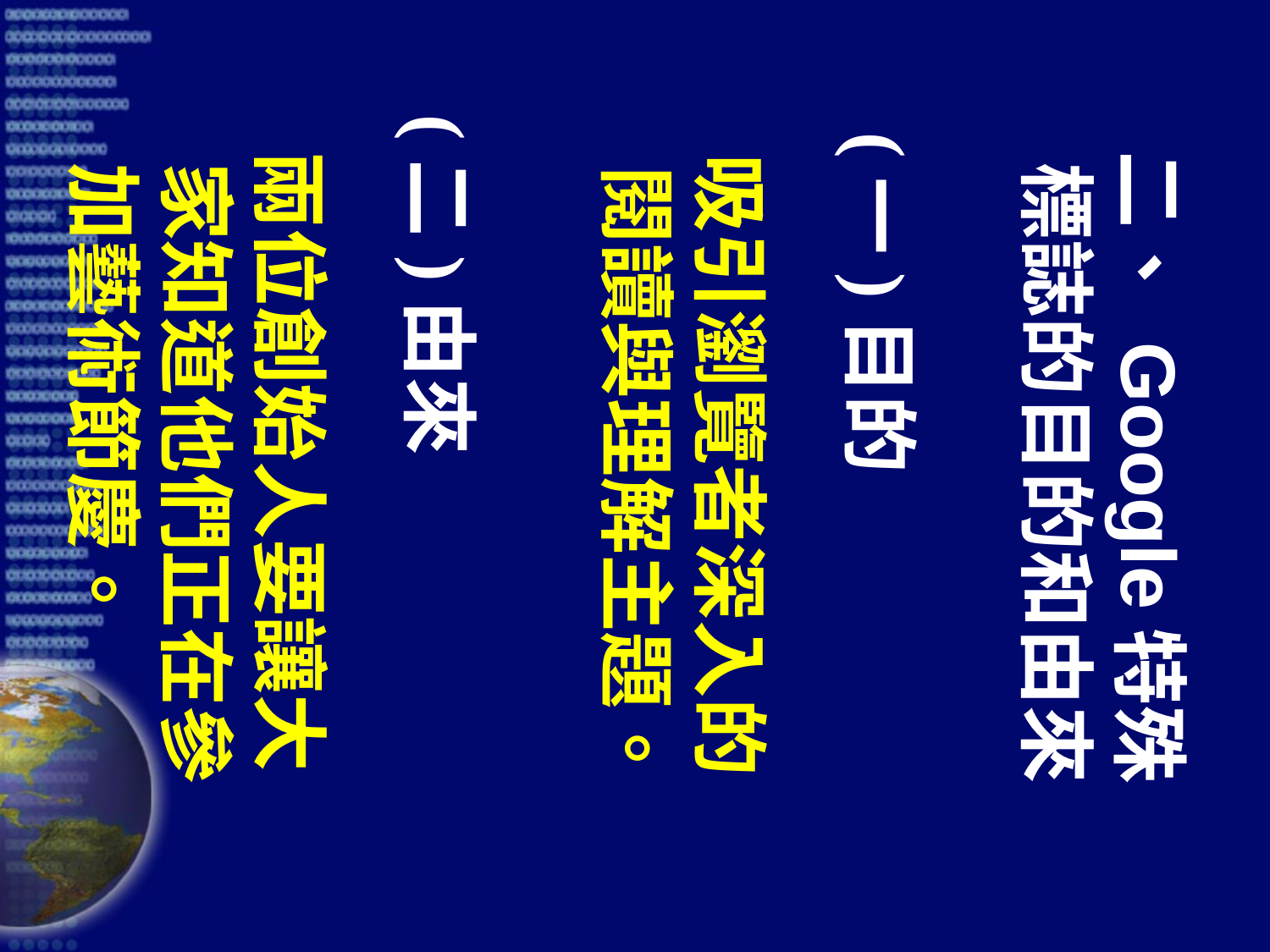

(二)由來
 兩位創始人要讓大家知道他們正在參加藝術節慶。
 二、 Google特殊標誌的目的和由來
 吸引瀏覽者深入的閱讀與理解主題。
(一)目的